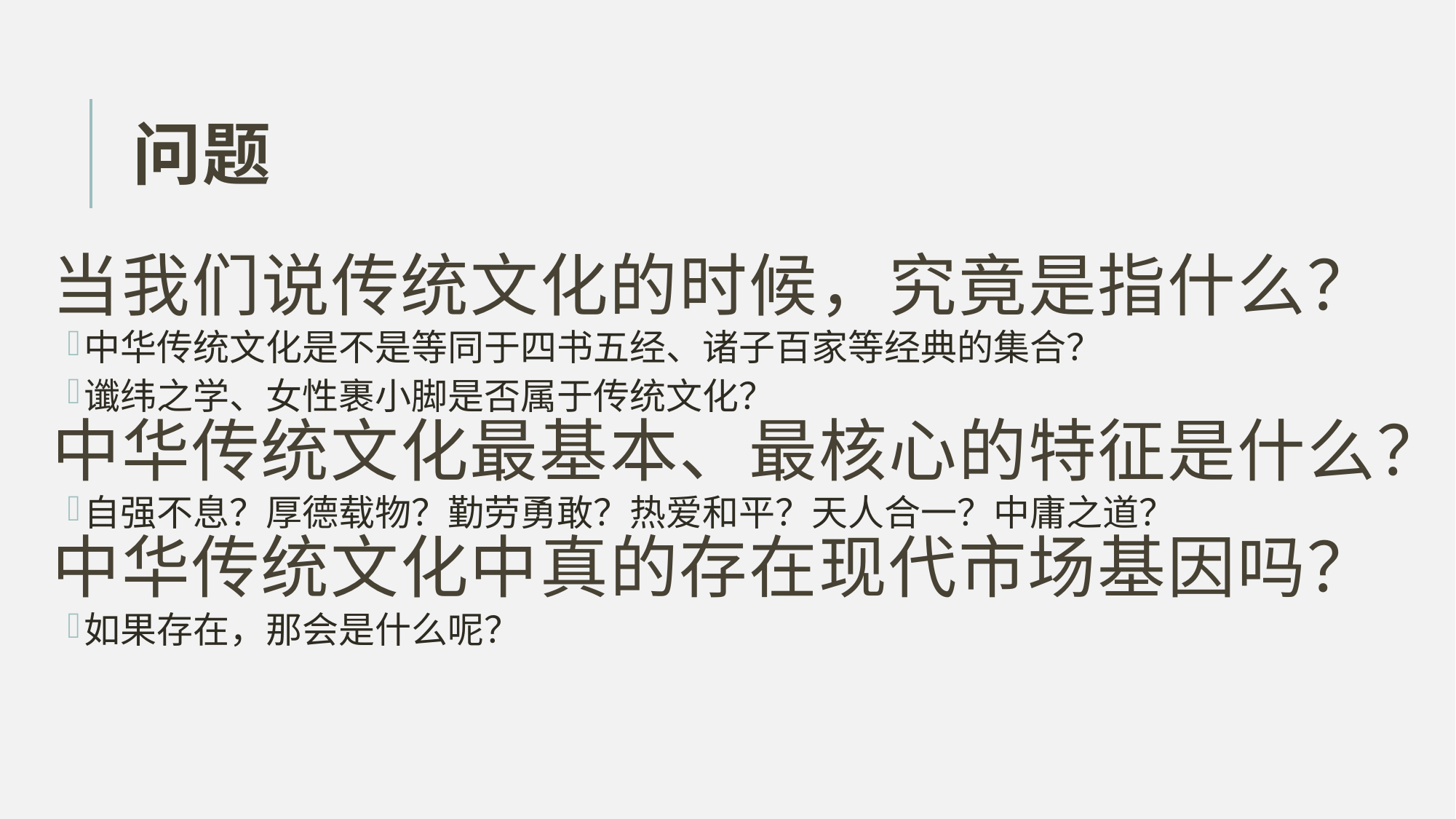

# 问题
当我们说传统文化的时候，究竟是指什么？
中华传统文化是不是等同于四书五经、诸子百家等经典的集合？
谶纬之学、女性裹小脚是否属于传统文化？
中华传统文化最基本、最核心的特征是什么？
自强不息？厚德载物？勤劳勇敢？热爱和平？天人合一？中庸之道？
中华传统文化中真的存在现代市场基因吗？
如果存在，那会是什么呢？